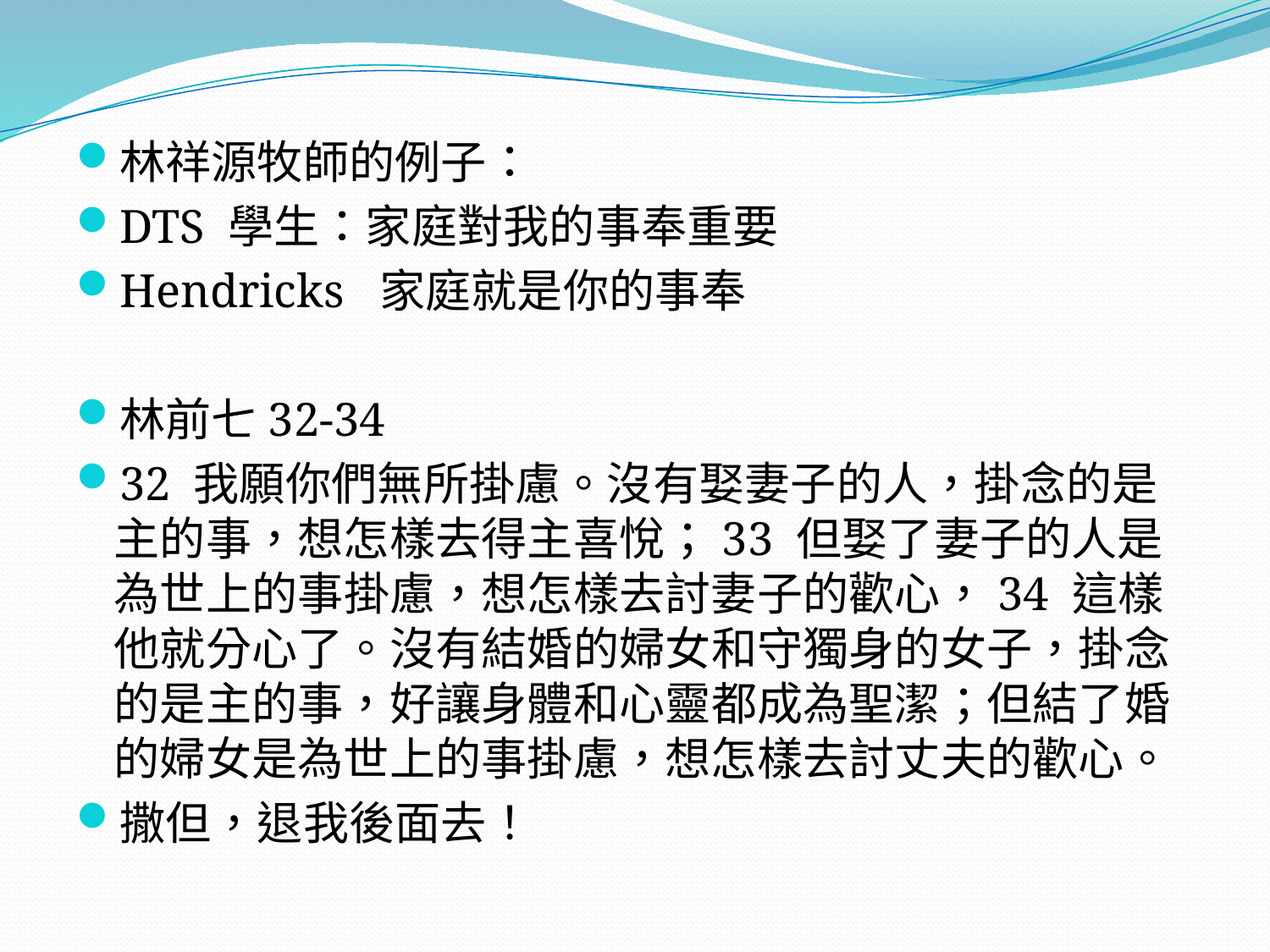

#
林祥源牧師的例子：
DTS 學生：家庭對我的事奉重要
Hendricks  家庭就是你的事奉

林前七32-34
32 我願你們無所掛慮。沒有娶妻子的人，掛念的是主的事，想怎樣去得主喜悅；33 但娶了妻子的人是為世上的事掛慮，想怎樣去討妻子的歡心，34 這樣他就分心了。沒有結婚的婦女和守獨身的女子，掛念的是主的事，好讓身體和心靈都成為聖潔；但結了婚的婦女是為世上的事掛慮，想怎樣去討丈夫的歡心。
撒但，退我後面去！